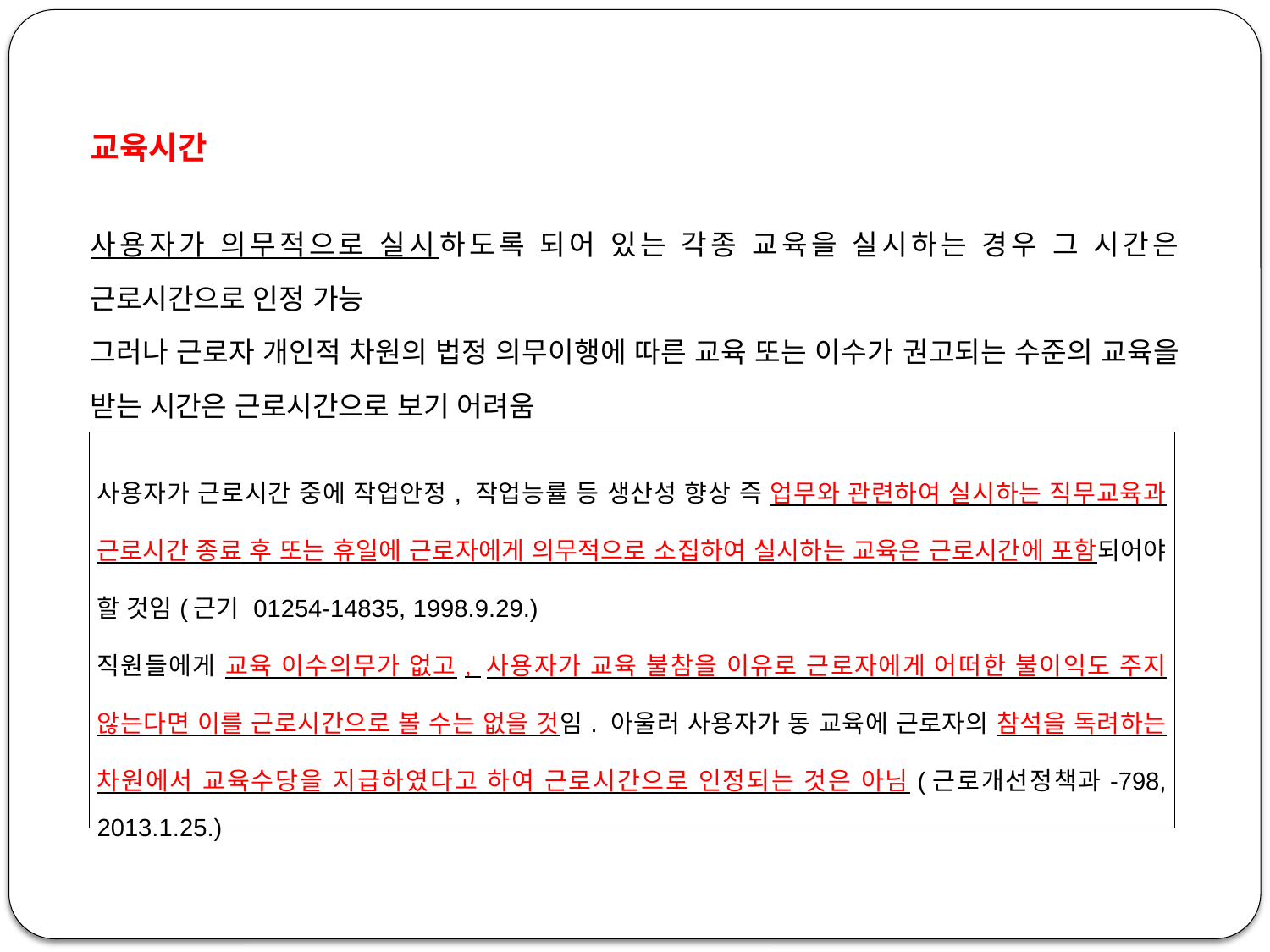

교육시간

사용자가 의무적으로 실시하도록 되어 있는 각종 교육을 실시하는 경우 그 시간은 근로시간으로 인정 가능
그러나 근로자 개인적 차원의 법정 의무이행에 따른 교육 또는 이수가 권고되는 수준의 교육을 받는 시간은 근로시간으로 보기 어려움

| 사용자가 근로시간 중에 작업안정, 작업능률 등 생산성 향상 즉 업무와 관련하여 실시하는 직무교육과 근로시간 종료 후 또는 휴일에 근로자에게 의무적으로 소집하여 실시하는 교육은 근로시간에 포함되어야 할 것임(근기 01254-14835, 1998.9.29.) 직원들에게 교육 이수의무가 없고, 사용자가 교육 불참을 이유로 근로자에게 어떠한 불이익도 주지 않는다면 이를 근로시간으로 볼 수는 없을 것임. 아울러 사용자가 동 교육에 근로자의 참석을 독려하는 차원에서 교육수당을 지급하였다고 하여 근로시간으로 인정되는 것은 아님(근로개선정책과-798, 2013.1.25.) |
| --- |